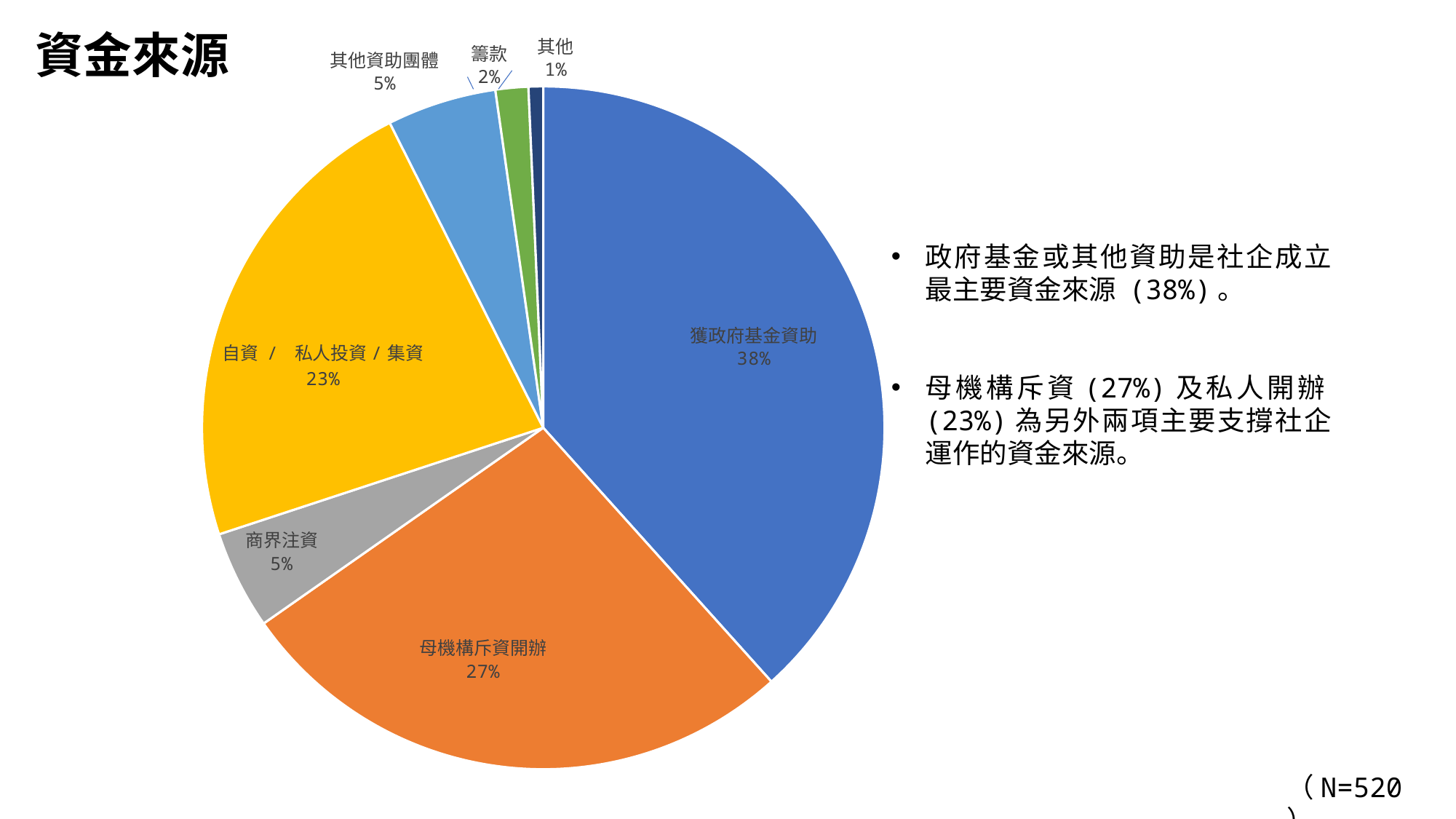

### Chart

| Category |  |
|---|---|
| 獲政府基金資助 | 222.0 |
| 母機構斥資開辦 | 156.0 |
| 商界注資 | 27.0 |
| 自資 / 私人投資/集資 | 131.0 |
| 其他資助團體 | 30.0 |
| 籌款 | 9.0 |
| 其他 | 4.0 |
資金來源
政府基金或其他資助是社企成立最主要資金來源 (38%)。

母機構斥資(27%)及私人開辦(23%)為另外兩項主要支撐社企運作的資金來源。
（N=520）